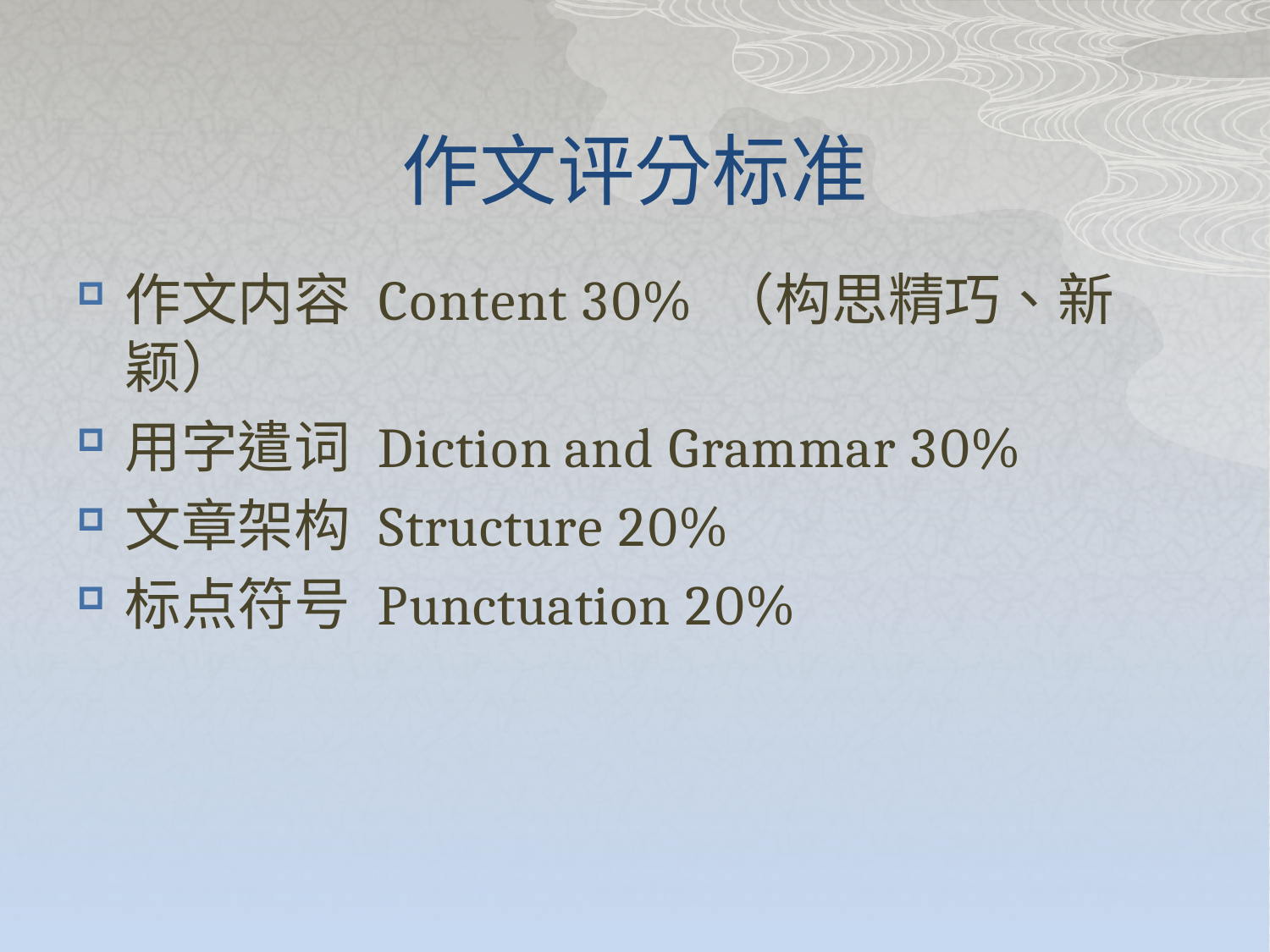

# 作文评分标准
作文内容 Content 30% （构思精巧、新颖）
用字遣词 Diction and Grammar 30%
文章架构 Structure 20%
标点符号 Punctuation 20%